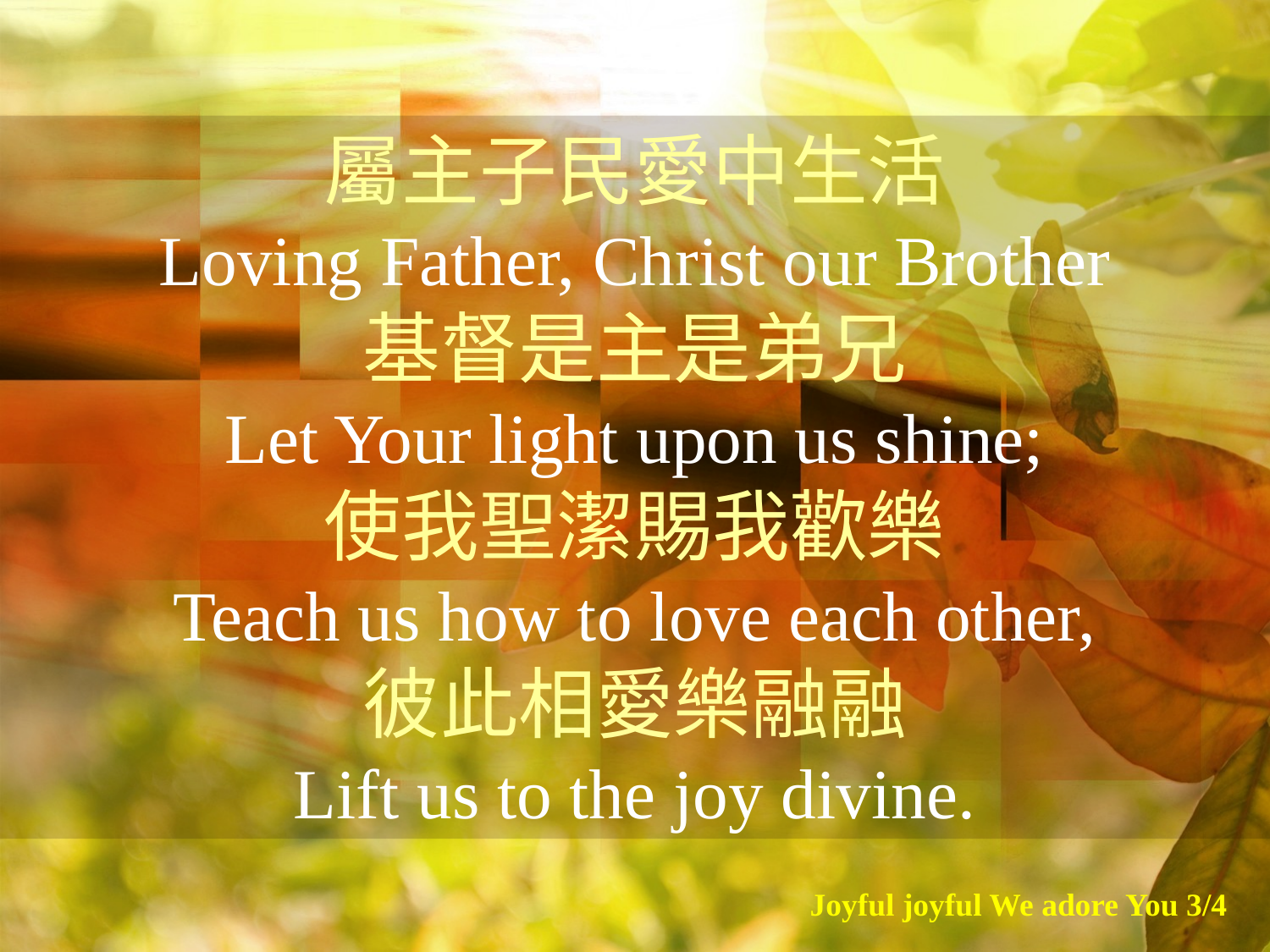

屬主子民愛中生活
Loving Father, Christ our Brother
基督是主是弟兄
Let Your light upon us shine;
使我聖潔賜我歡樂
Teach us how to love each other,
彼此相愛樂融融
Lift us to the joy divine.
Joyful joyful We adore You 3/4